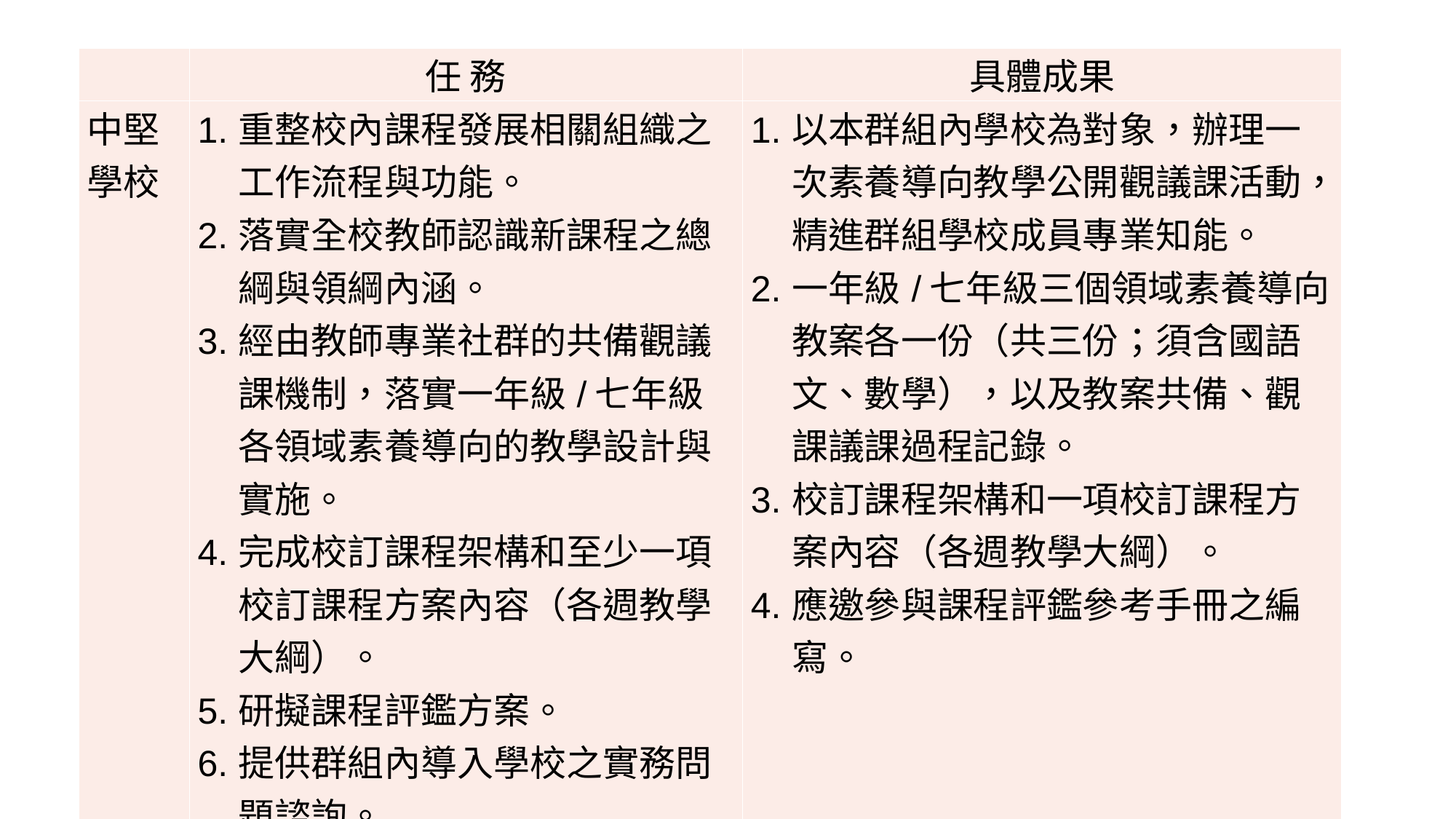

|  | 任 務 | 具體成果 |
| --- | --- | --- |
| 中堅學校 | 重整校內課程發展相關組織之工作流程與功能。 落實全校教師認識新課程之總綱與領綱內涵。 經由教師專業社群的共備觀議課機制，落實一年級/七年級各領域素養導向的教學設計與實施。 完成校訂課程架構和至少一項校訂課程方案內容（各週教學大綱）。 研擬課程評鑑方案。 提供群組內導入學校之實務問題諮詢。 | 以本群組內學校為對象，辦理一次素養導向教學公開觀議課活動，精進群組學校成員專業知能。 一年級/七年級三個領域素養導向教案各一份（共三份；須含國語文、數學），以及教案共備、觀課議課過程記錄。 校訂課程架構和一項校訂課程方案內容（各週教學大綱）。 應邀參與課程評鑑參考手冊之編寫。 |